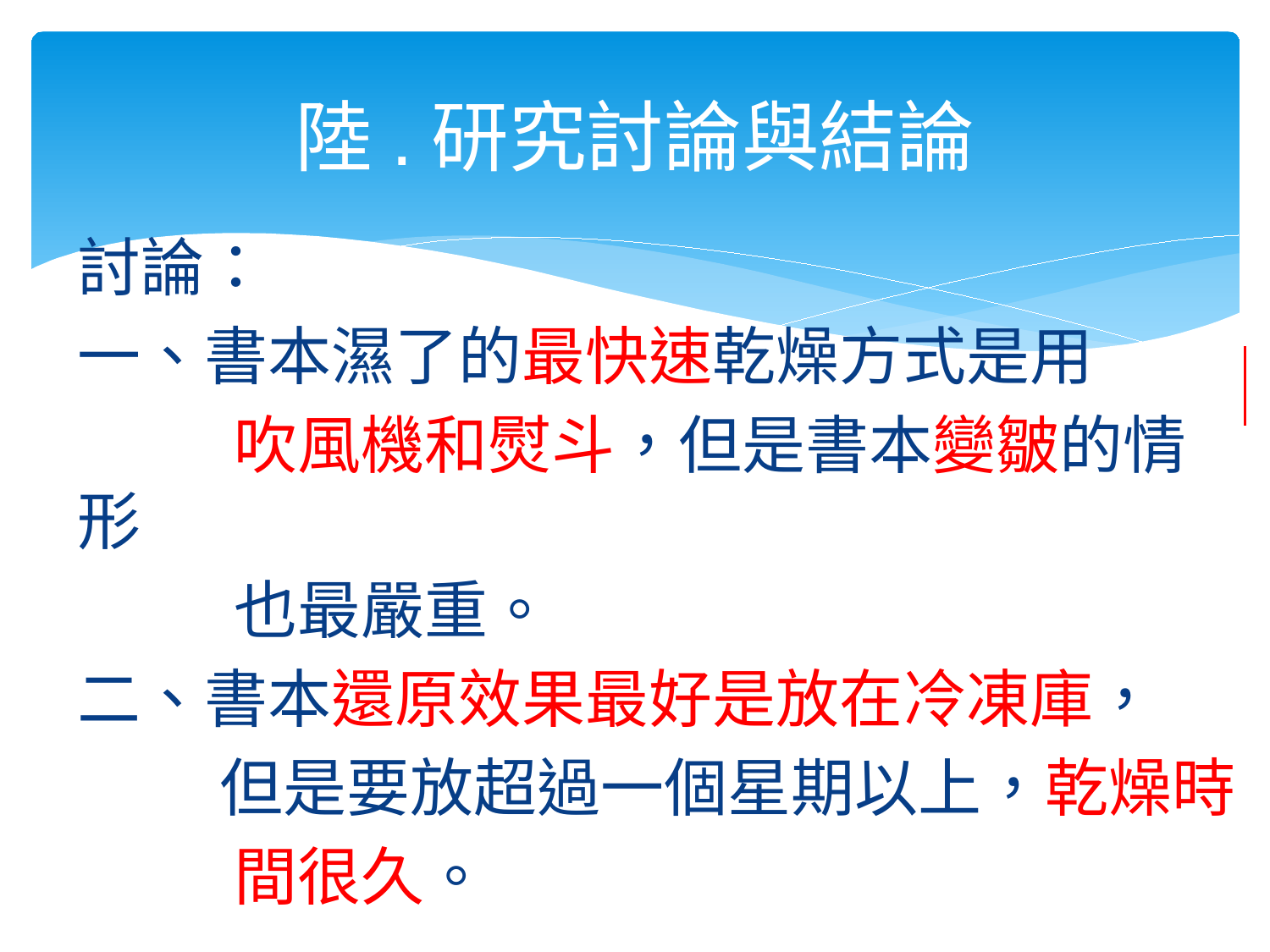

# 陸.研究討論與結論
討論：
一、書本濕了的最快速乾燥方式是用
          吹風機和熨斗，但是書本變皺的情形
          也最嚴重。
二、書本還原效果最好是放在冷凍庫，
         但是要放超過一個星期以上，乾燥時
          間很久。